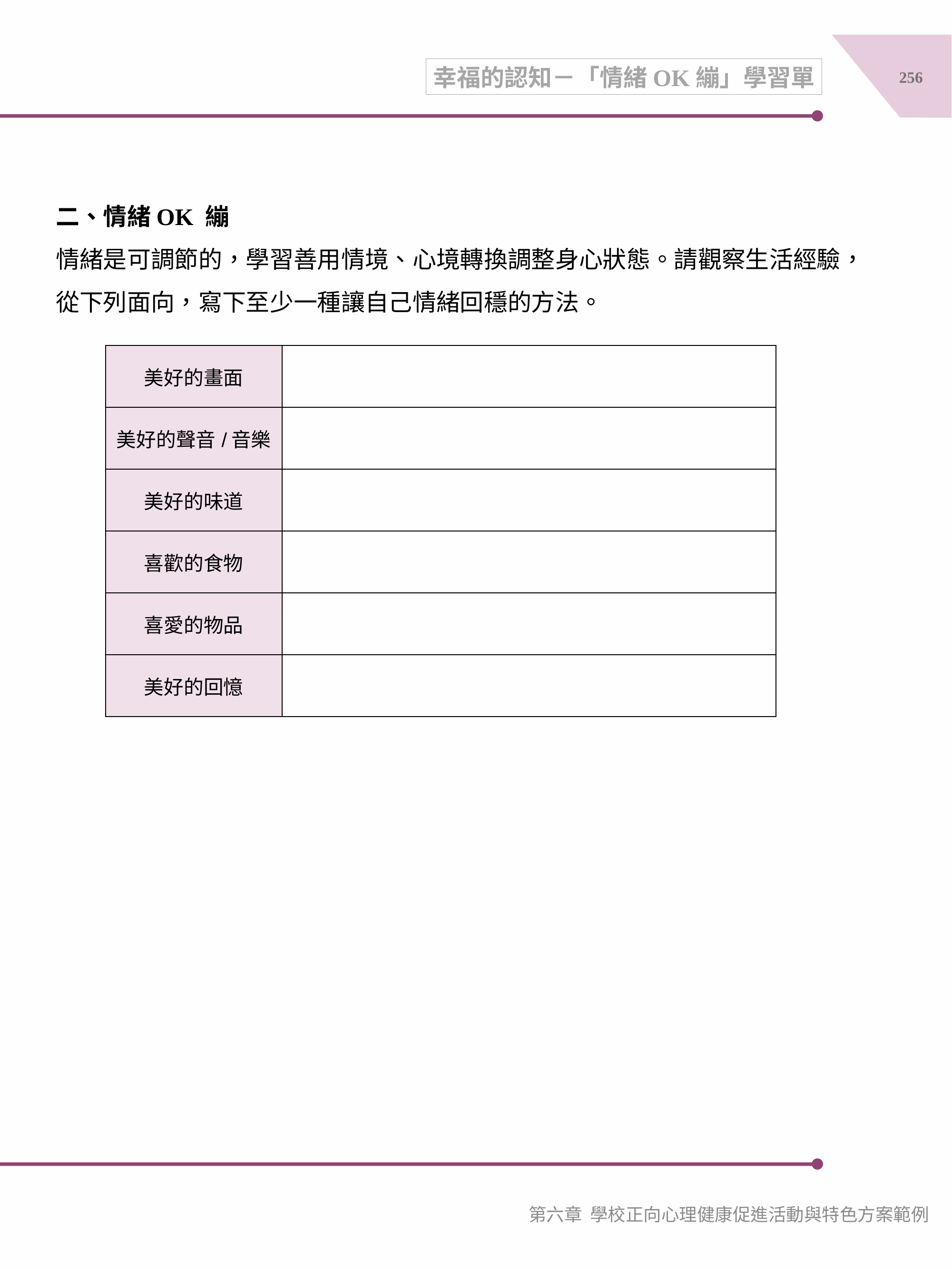

256
幸福的認知－「情緒OK繃」學習單
二、情緒OK 繃
情緒是可調節的，學習善用情境、心境轉換調整身心狀態。請觀察生活經驗，從下列面向，寫下至少一種讓自己情緒回穩的方法。
| 美好的畫面 |  |
| --- | --- |
| 美好的聲音/音樂 |  |
| 美好的味道 |  |
| 喜歡的食物 |  |
| 喜愛的物品 |  |
| 美好的回憶 |  |
第六章  學校正向心理健康促進活動與特色方案範例